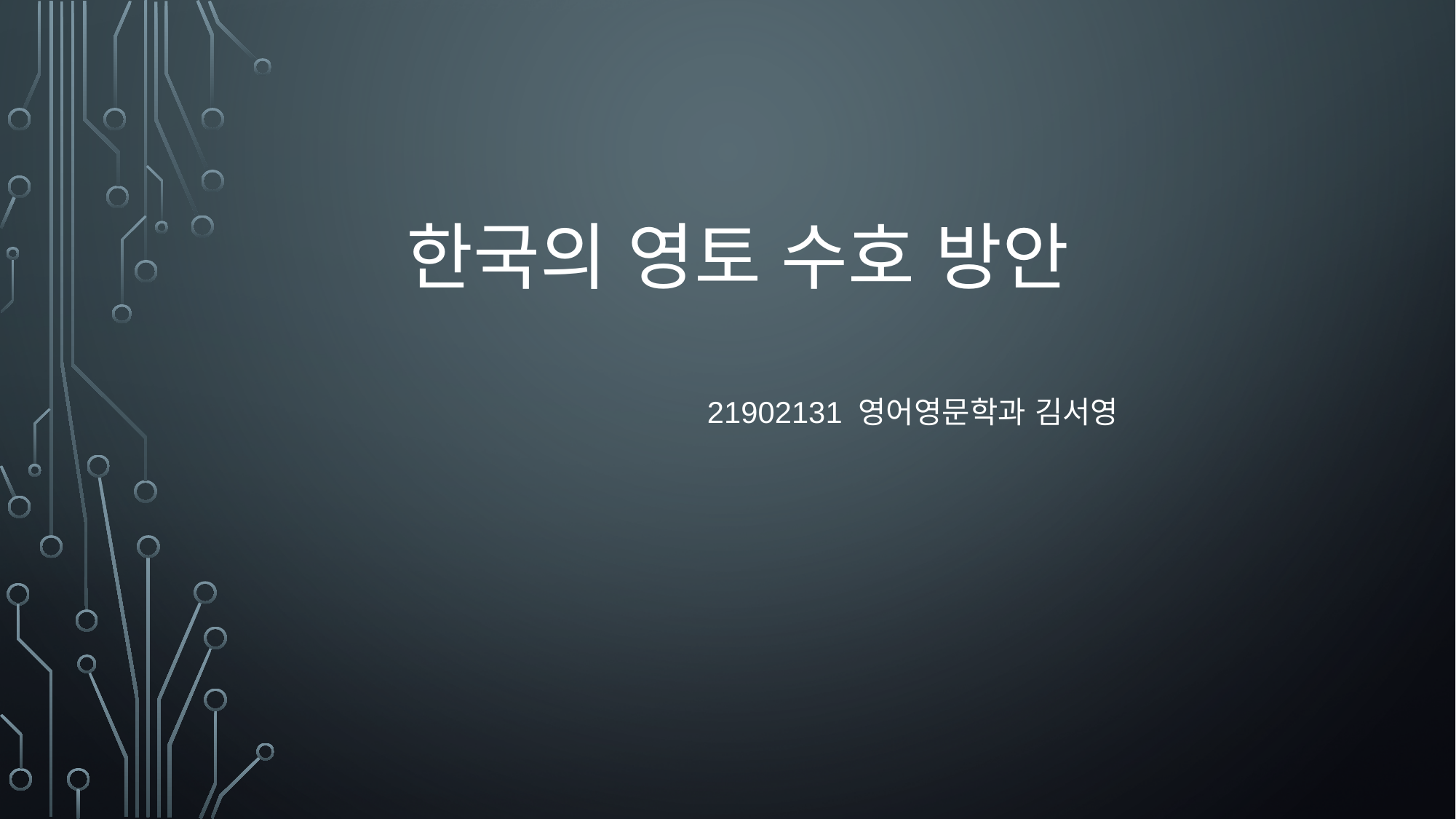

# 한국의 영토 수호 방안
21902131 영어영문학과 김서영